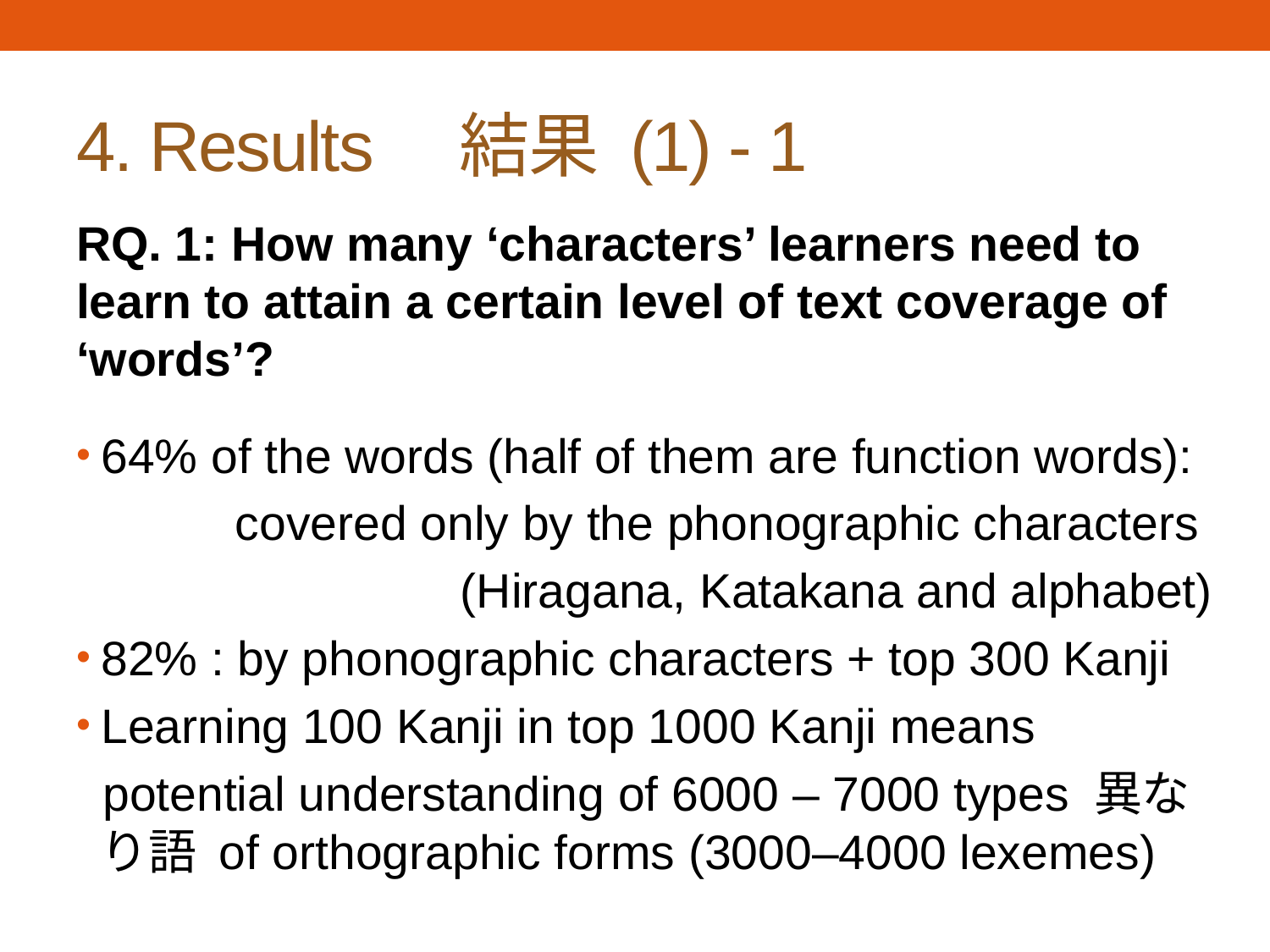

# 4. Results　結果 (1) - 1
RQ. 1: How many ‘characters’ learners need to learn to attain a certain level of text coverage of ‘words’?

64% of the words (half of them are function words):
covered only by the phonographic characters
(Hiragana, Katakana and alphabet)
82% : by phonographic characters + top 300 Kanji
Learning 100 Kanji in top 1000 Kanji means
  potential understanding of 6000 – 7000 types 異なり語 of orthographic forms (3000–4000 lexemes)